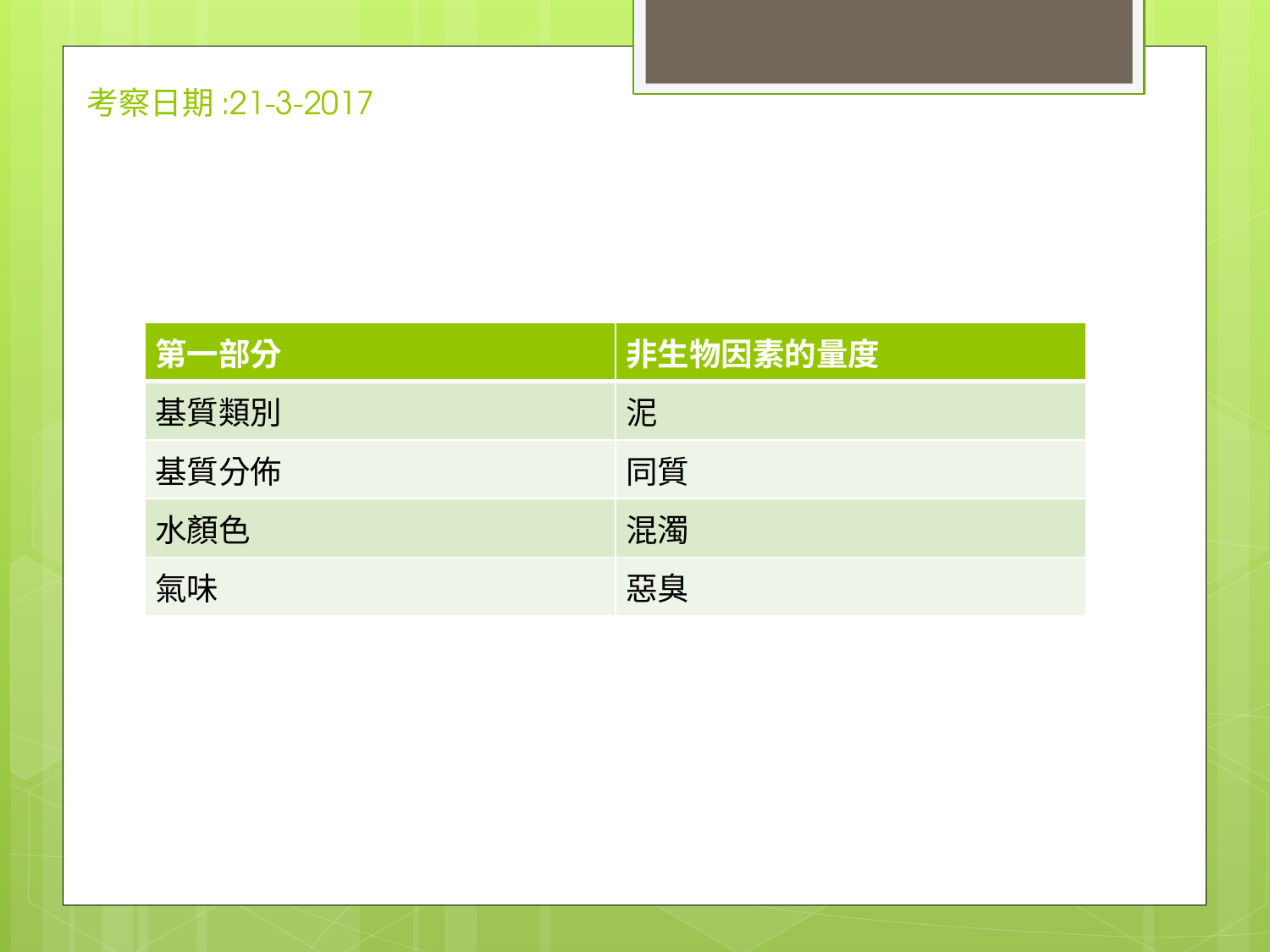

# 考察日期:21-3-2017
| 第一部分 | 非生物因素的量度 |
| --- | --- |
| 基質類別 | 泥 |
| 基質分佈 | 同質 |
| 水顏色 | 混濁 |
| 氣味 | 惡臭 |